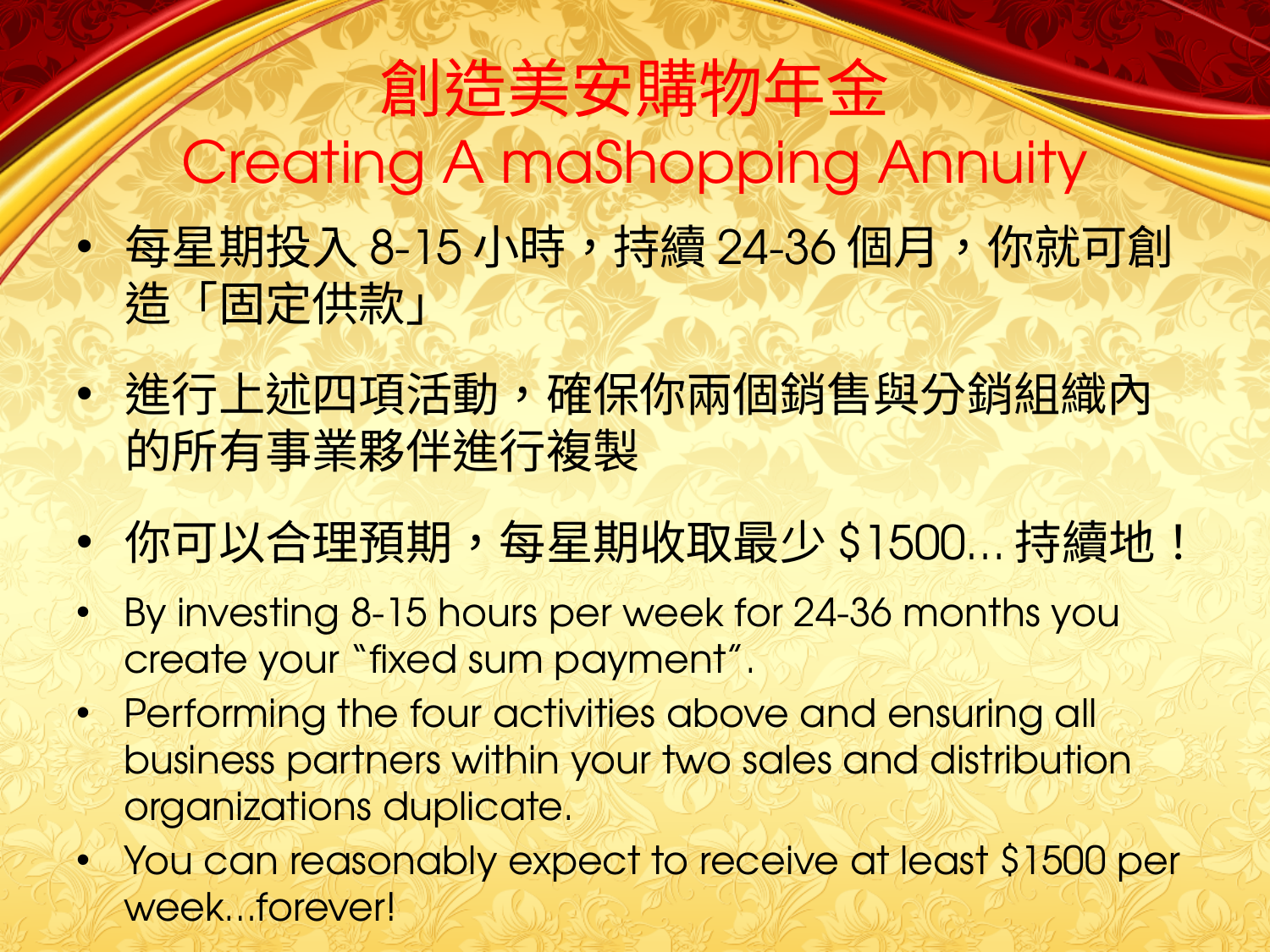

# 創造美安購物年金 Creating A maShopping Annuity
每星期投入8-15小時，持續24-36個月，你就可創造「固定供款」

進行上述四項活動，確保你兩個銷售與分銷組織內的所有事業夥伴進行複製

你可以合理預期，每星期收取最少$1500…持續地！
By investing 8-15 hours per week for 24-36 months you create your “fixed sum payment”.
Performing the four activities above and ensuring all business partners within your two sales and distribution organizations duplicate.
You can reasonably expect to receive at least $1500 per week…forever!